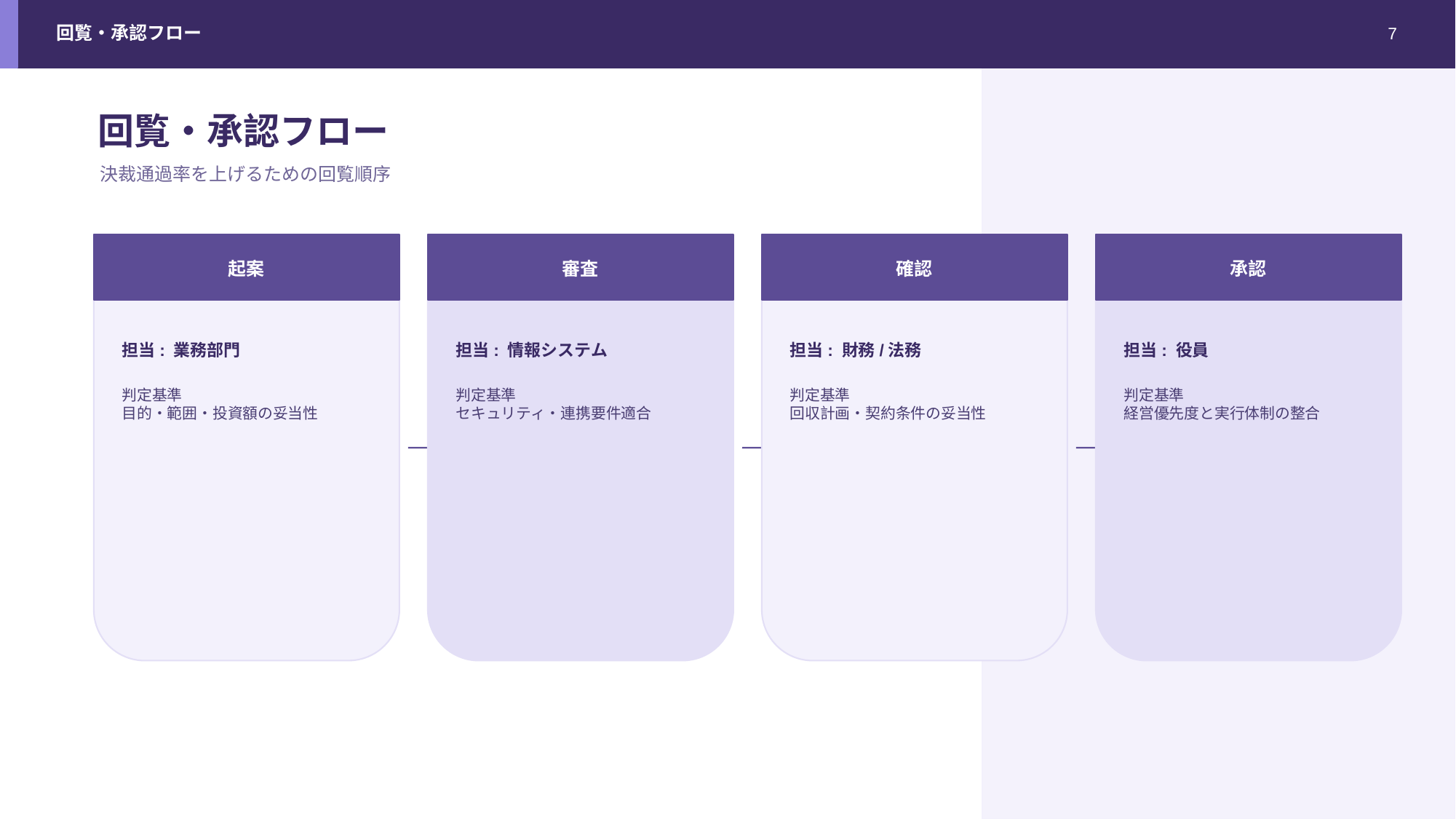

回覧・承認フロー
7

回覧・承認フロー
決裁通過率を上げるための回覧順序

起案
審査
確認
承認
担当: 業務部門
担当: 情報システム
担当: 財務/法務
担当: 役員
判定基準
目的・範囲・投資額の妥当性
判定基準
セキュリティ・連携要件適合
判定基準
回収計画・契約条件の妥当性
判定基準
経営優先度と実行体制の整合